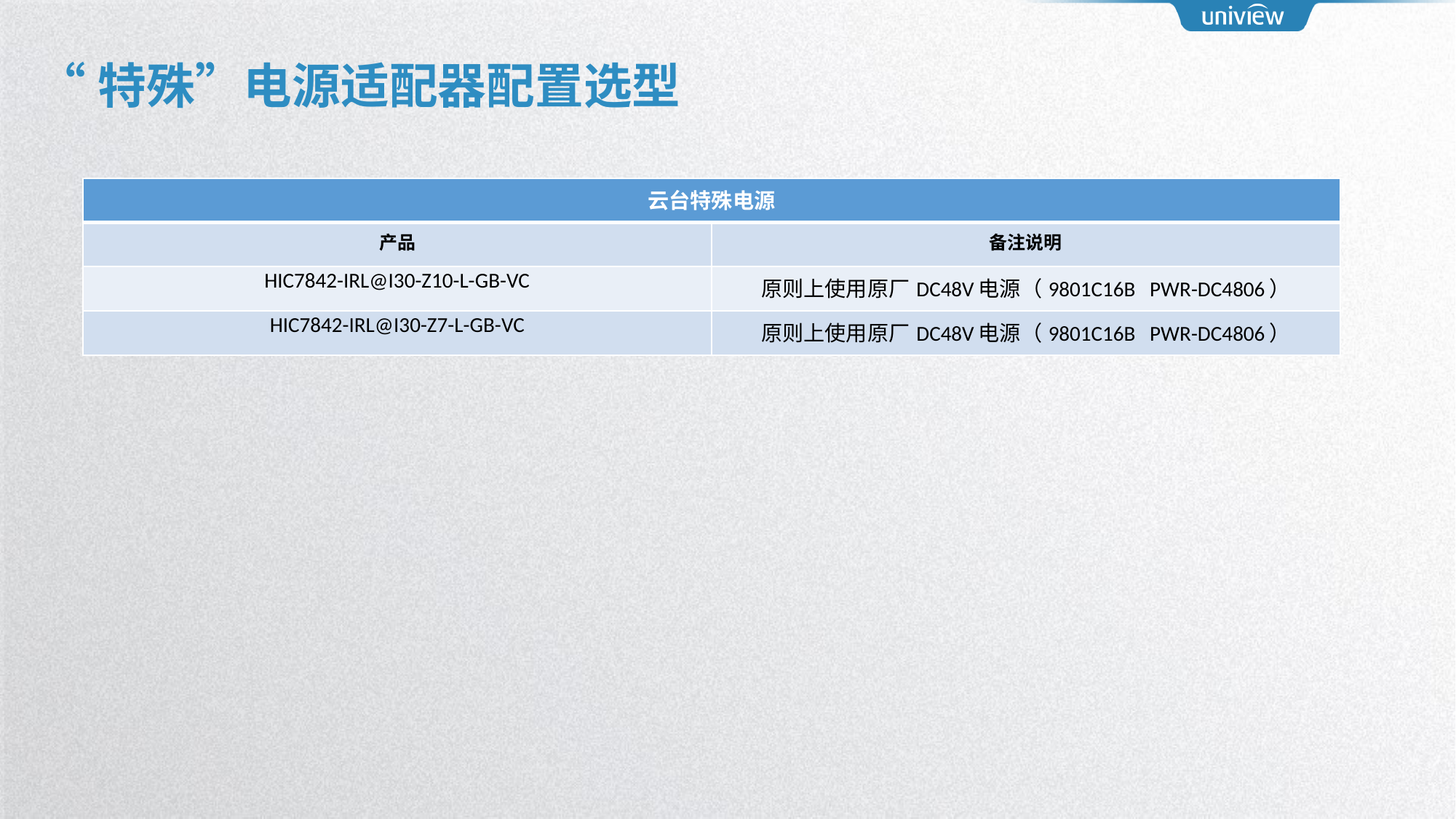

# “特殊”电源适配器配置选型
| 云台特殊电源 |  |
| --- | --- |
| 产品 | 备注说明 |
| HIC7842-IRL@I30-Z10-L-GB-VC | 原则上使用原厂DC48V电源（9801C16B PWR-DC4806） |
| HIC7842-IRL@I30-Z7-L-GB-VC | 原则上使用原厂DC48V电源（9801C16B PWR-DC4806） |